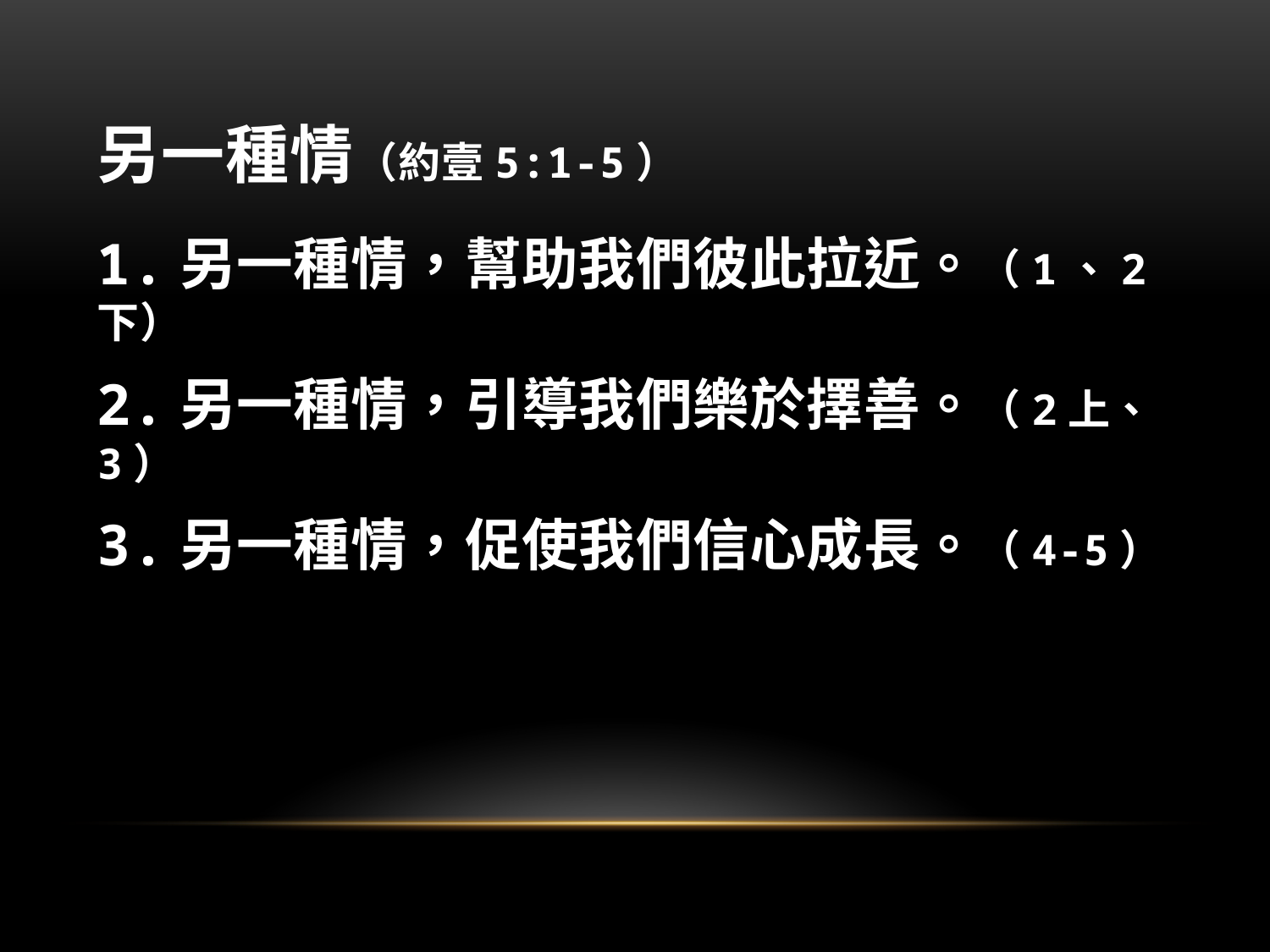

# 另一種情（約壹5:1-5）
1.另一種情，幫助我們彼此拉近。（1、2下）
2.另一種情，引導我們樂於擇善。（2上、3）
3.另一種情，促使我們信心成長。（4-5）